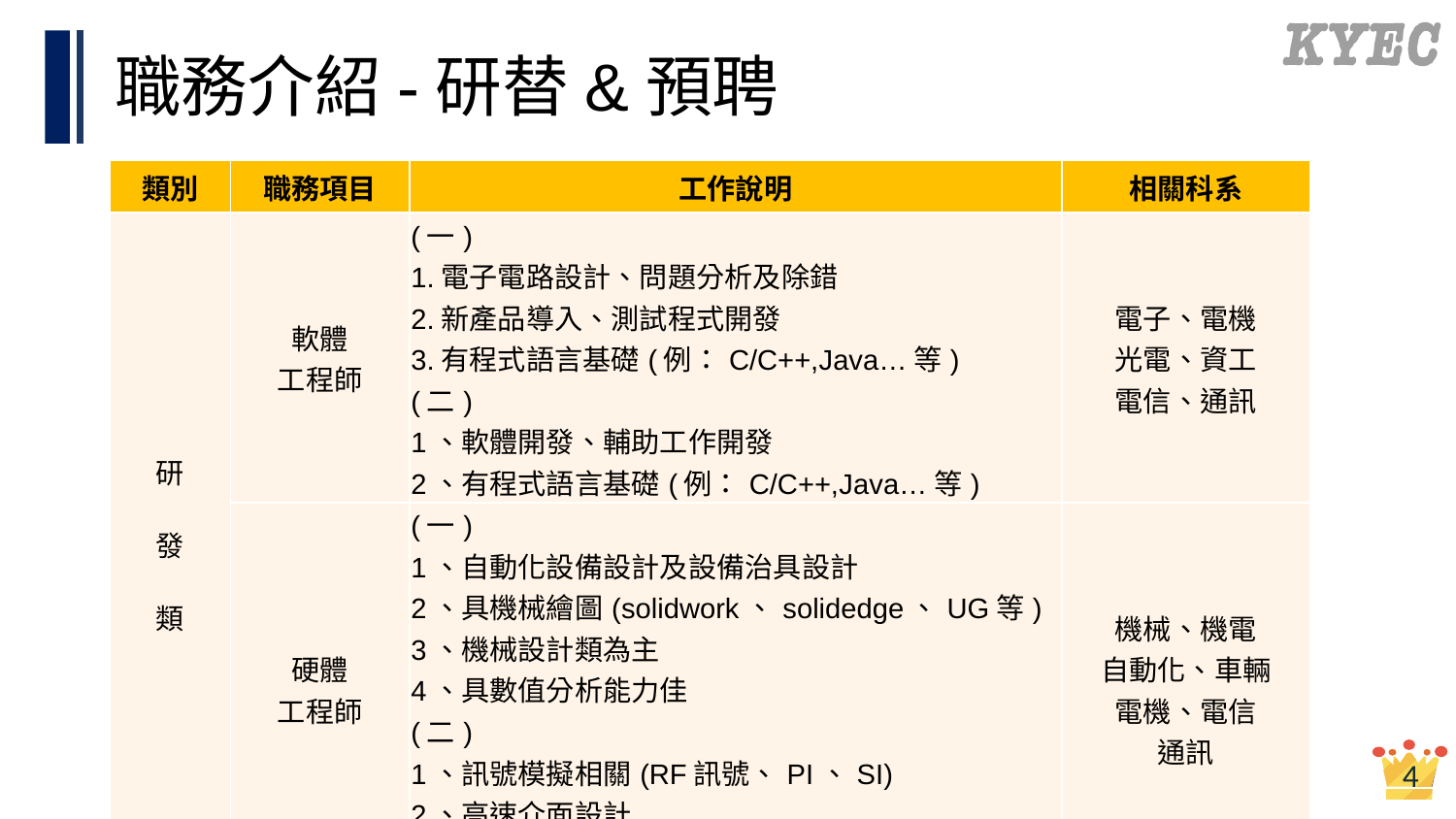

# 職務介紹-研替&預聘
| 類別 | 職務項目 | 工作說明 | 相關科系 |
| --- | --- | --- | --- |
| 研 發 類 | 軟體 工程師 | (一) 1.電子電路設計、問題分析及除錯 2.新產品導入、測試程式開發 3.有程式語言基礎(例：C/C++,Java…等) (二) 1、軟體開發、輔助工作開發 2、有程式語言基礎(例：C/C++,Java…等) | 電子、電機 光電、資工 電信、通訊 |
|  | 硬體 工程師 | (一) 1、自動化設備設計及設備治具設計 2、具機械繪圖(solidwork、solidedge、UG等) 3、機械設計類為主 4、具數值分析能力佳 (二) 1、訊號模擬相關(RF訊號、PI、SI) 2、高速介面設計 3、具有電子學、電路學基礎 | 機械、機電 自動化、車輛 電機、電信 通訊 |